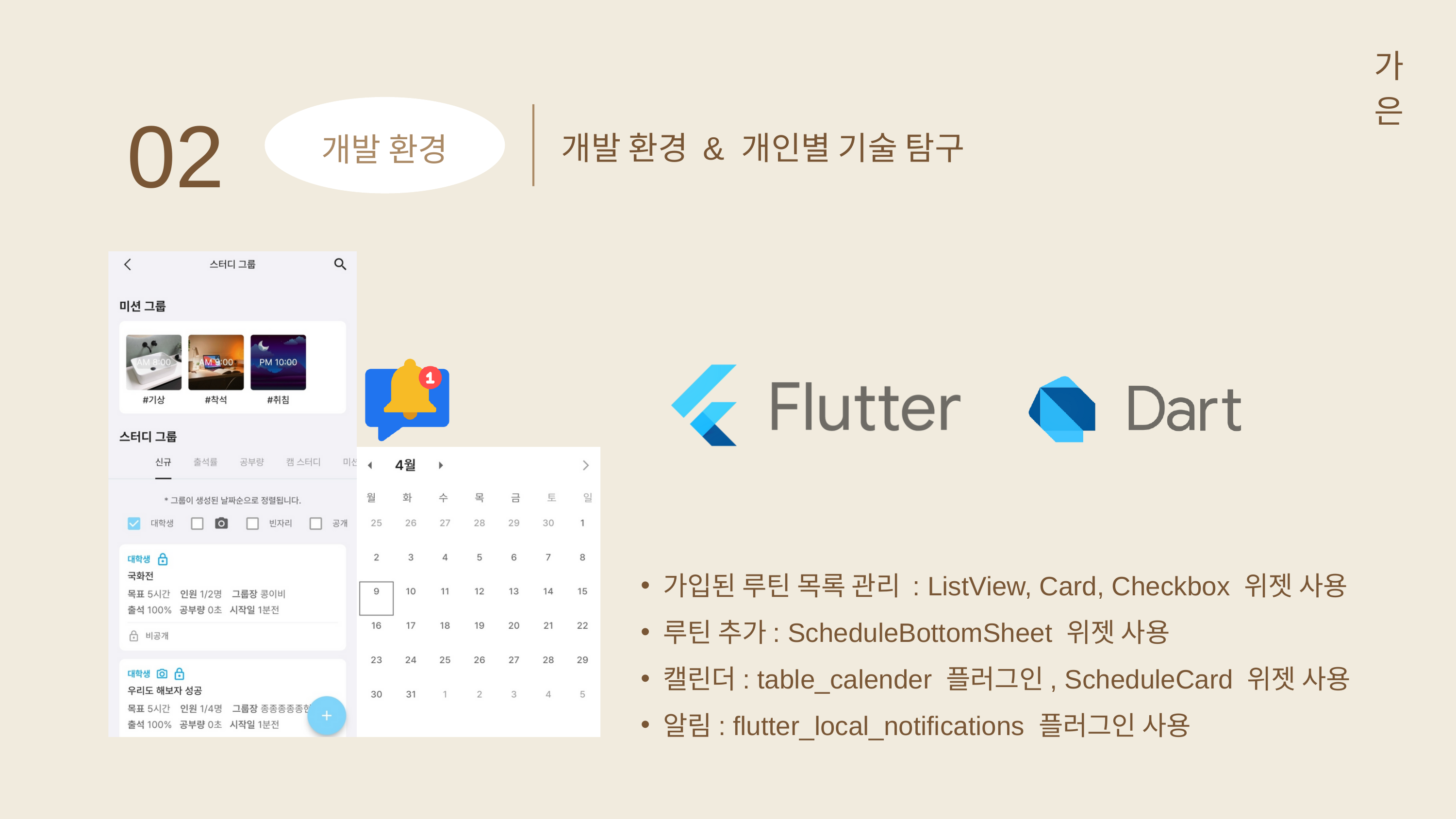

가은
02

개발 환경 & 개인별 기술 탐구
개발 환경

가입된 루틴 목록 관리 : ListView, Card, Checkbox 위젯 사용
루틴 추가: ScheduleBottomSheet 위젯 사용
캘린더: table_calender 플러그인, ScheduleCard 위젯 사용
알림: flutter_local_notifications 플러그인 사용